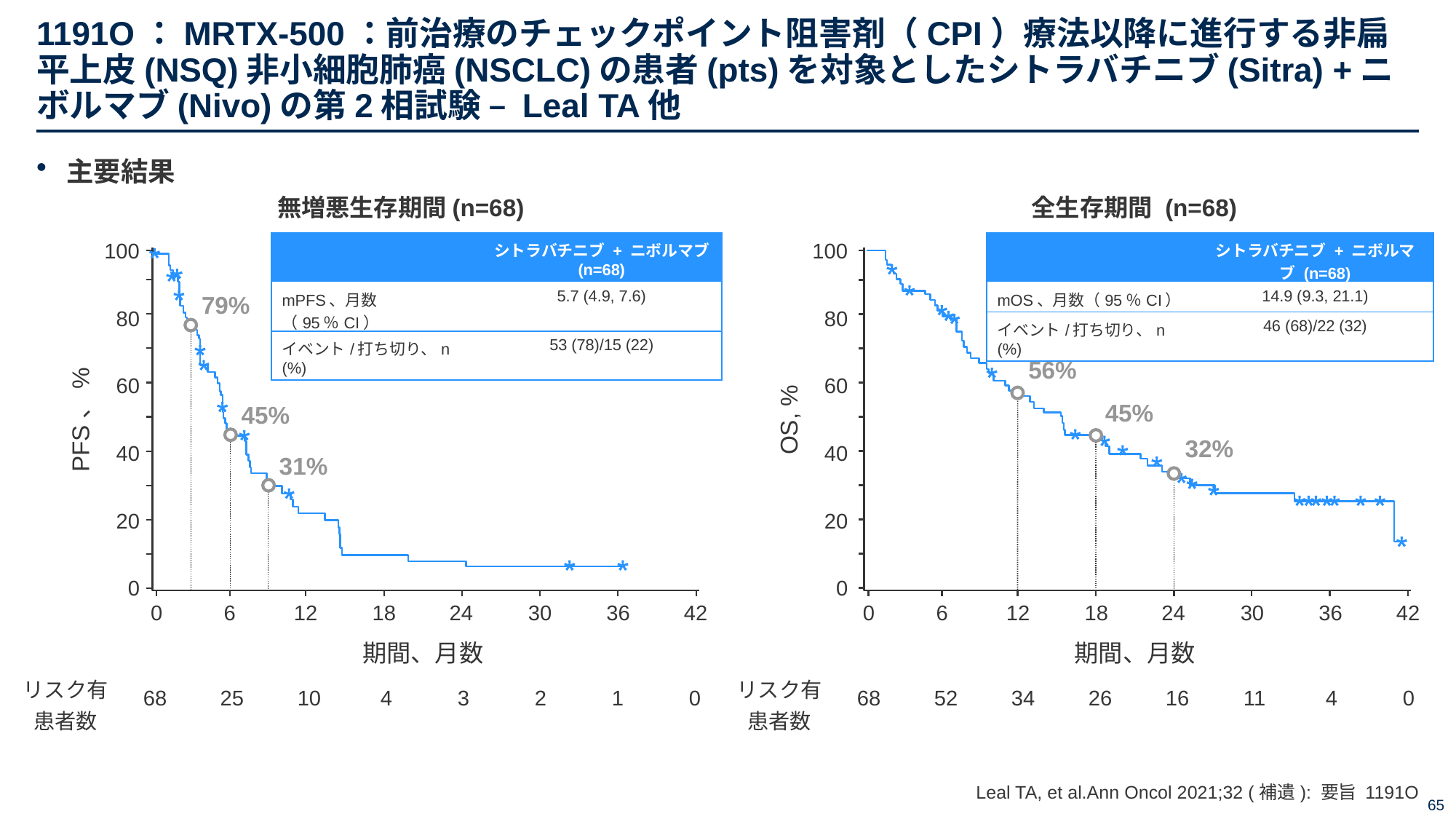

# 1191O：MRTX-500：前治療のチェックポイント阻害剤（CPI）療法以降に進行する非扁平上皮(NSQ)非小細胞肺癌(NSCLC)の患者(pts)を対象としたシトラバチニブ(Sitra) +ニボルマブ(Nivo)の第2相試験 – Leal TA他
主要結果
無増悪生存期間(n=68)
全生存期間 (n=68)
100
100
|  | シトラバチニブ + ニボルマブ (n=68) |
| --- | --- |
| mPFS、月数（95％CI） | 5.7 (4.9, 7.6) |
| イベント/打ち切り、n (%) | 53 (78)/15 (22) |
|  | シトラバチニブ + ニボルマブ (n=68) |
| --- | --- |
| mOS、月数（95％CI） | 14.9 (9.3, 21.1) |
| イベント/打ち切り、n (%) | 46 (68)/22 (32) |

79%

80
80

56%
60
60

45%
45%
PFS、%
OS, %

32%

40
40

31%

20
20

0
0

0
6
12
18
24
30
36
42
0
6
12
18
24
30
36
42
期間、月数
期間、月数
| リスク有患者数 | 68 | 25 | 10 | 4 | 3 | 2 | 1 | 0 |
| --- | --- | --- | --- | --- | --- | --- | --- | --- |
| リスク有患者数 | 68 | 52 | 34 | 26 | 16 | 11 | 4 | 0 |
| --- | --- | --- | --- | --- | --- | --- | --- | --- |
Leal TA, et al.Ann Oncol 2021;32 (補遺): 要旨 1191O